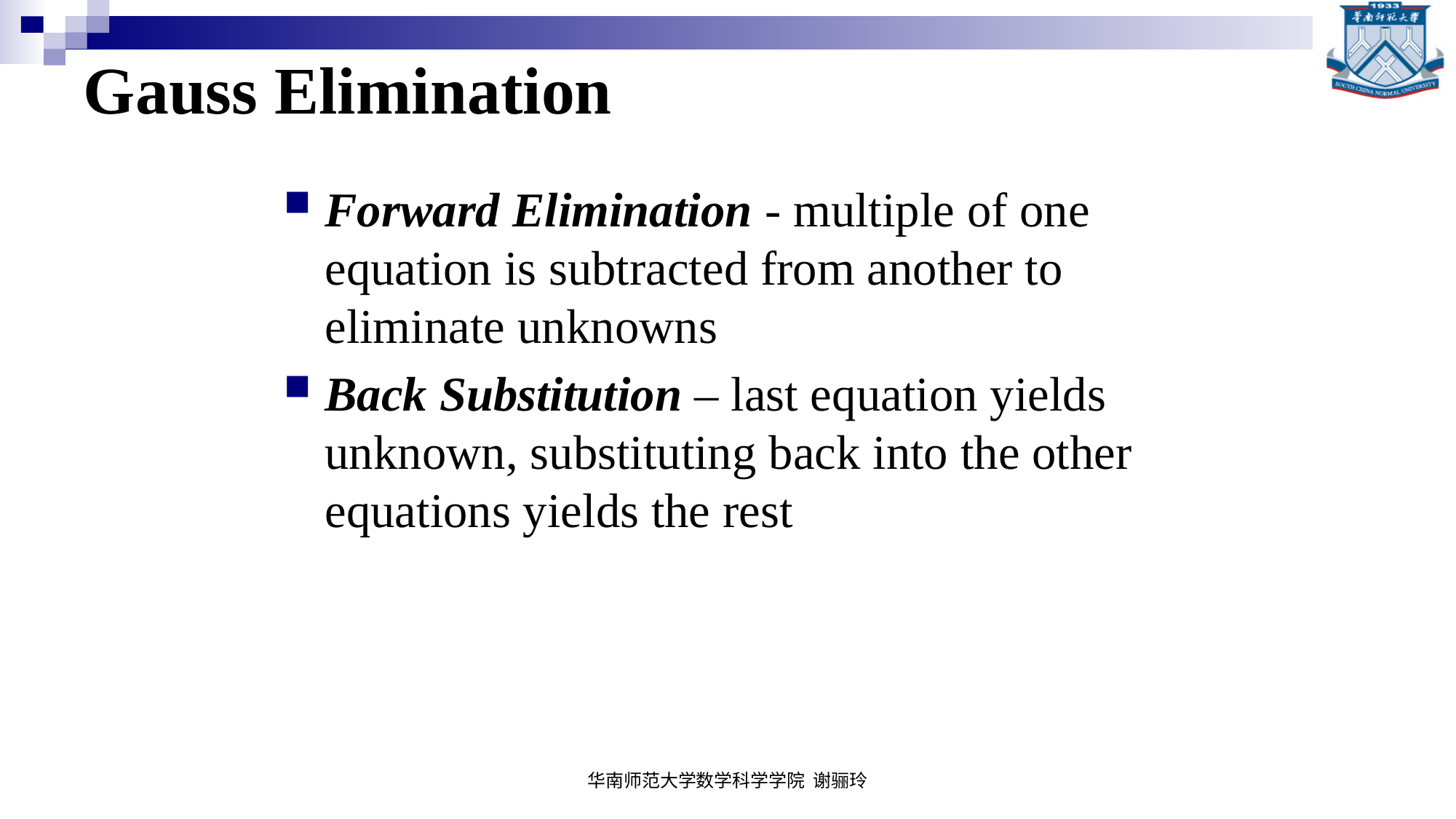

# Gauss Elimination
Forward Elimination - multiple of one equation is subtracted from another to eliminate unknowns
Back Substitution – last equation yields unknown, substituting back into the other equations yields the rest

华南师范大学数学科学学院  谢骊玲